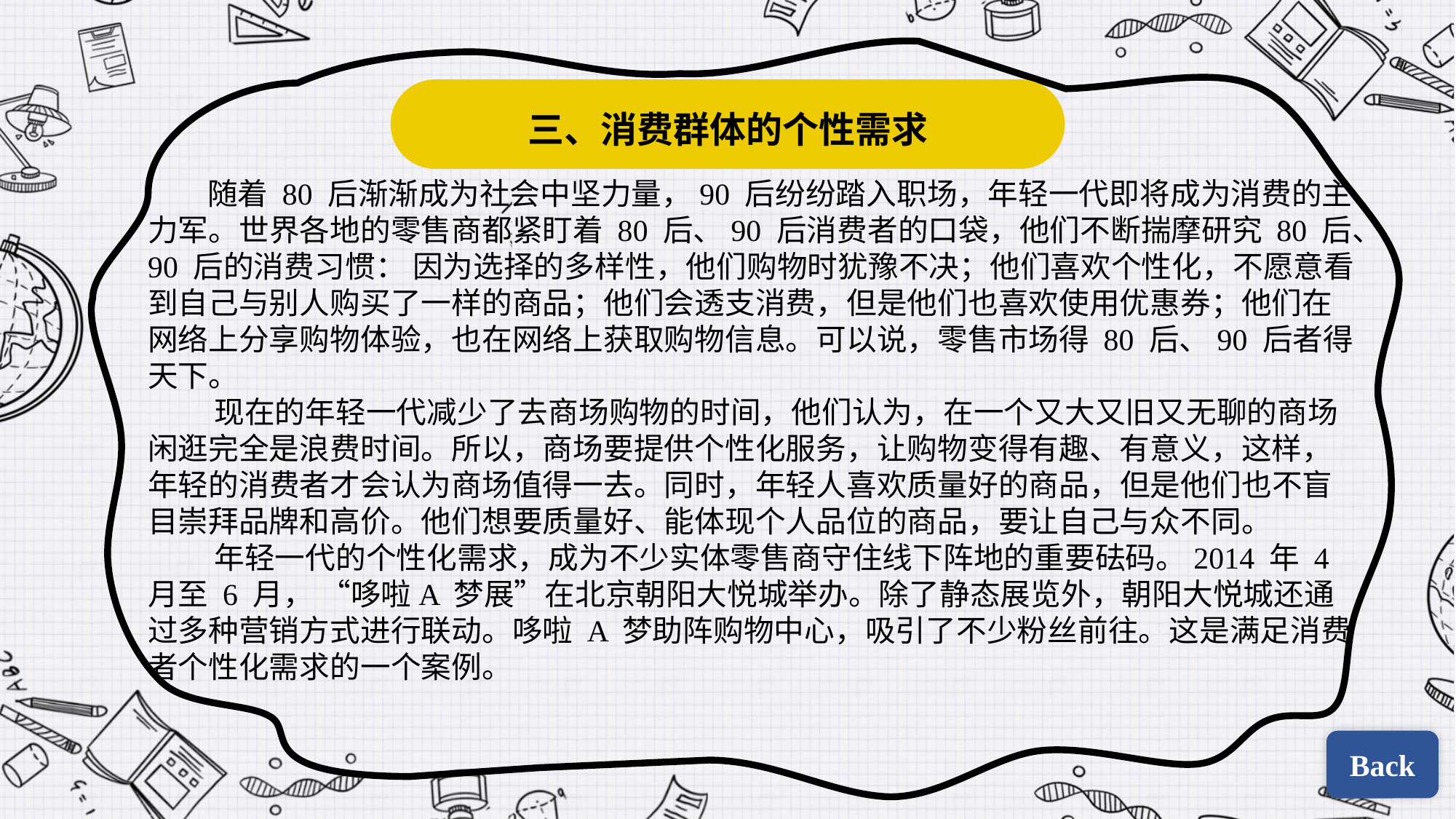

三、消费群体的个性需求
       随着 80 后渐渐成为社会中坚力量，90 后纷纷踏入职场，年轻一代即将成为消费的主力军。世界各地的零售商都紧盯着 80 后、90 后消费者的口袋，他们不断揣摩研究 80 后、90 后的消费习惯： 因为选择的多样性，他们购物时犹豫不决；他们喜欢个性化，不愿意看到自己与别人购买了一样的商品；他们会透支消费，但是他们也喜欢使用优惠券；他们在网络上分享购物体验，也在网络上获取购物信息。可以说，零售市场得 80 后、90 后者得天下。
        现在的年轻一代减少了去商场购物的时间，他们认为，在一个又大又旧又无聊的商场闲逛完全是浪费时间。所以，商场要提供个性化服务，让购物变得有趣、有意义，这样，年轻的消费者才会认为商场值得一去。同时，年轻人喜欢质量好的商品，但是他们也不盲目崇拜品牌和高价。他们想要质量好、能体现个人品位的商品，要让自己与众不同。
        年轻一代的个性化需求，成为不少实体零售商守住线下阵地的重要砝码。2014 年 4 月至 6 月， “哆啦A 梦展”在北京朝阳大悦城举办。除了静态展览外，朝阳大悦城还通过多种营销方式进行联动。哆啦 A 梦助阵购物中心，吸引了不少粉丝前往。这是满足消费者个性化需求的一个案例。

Back